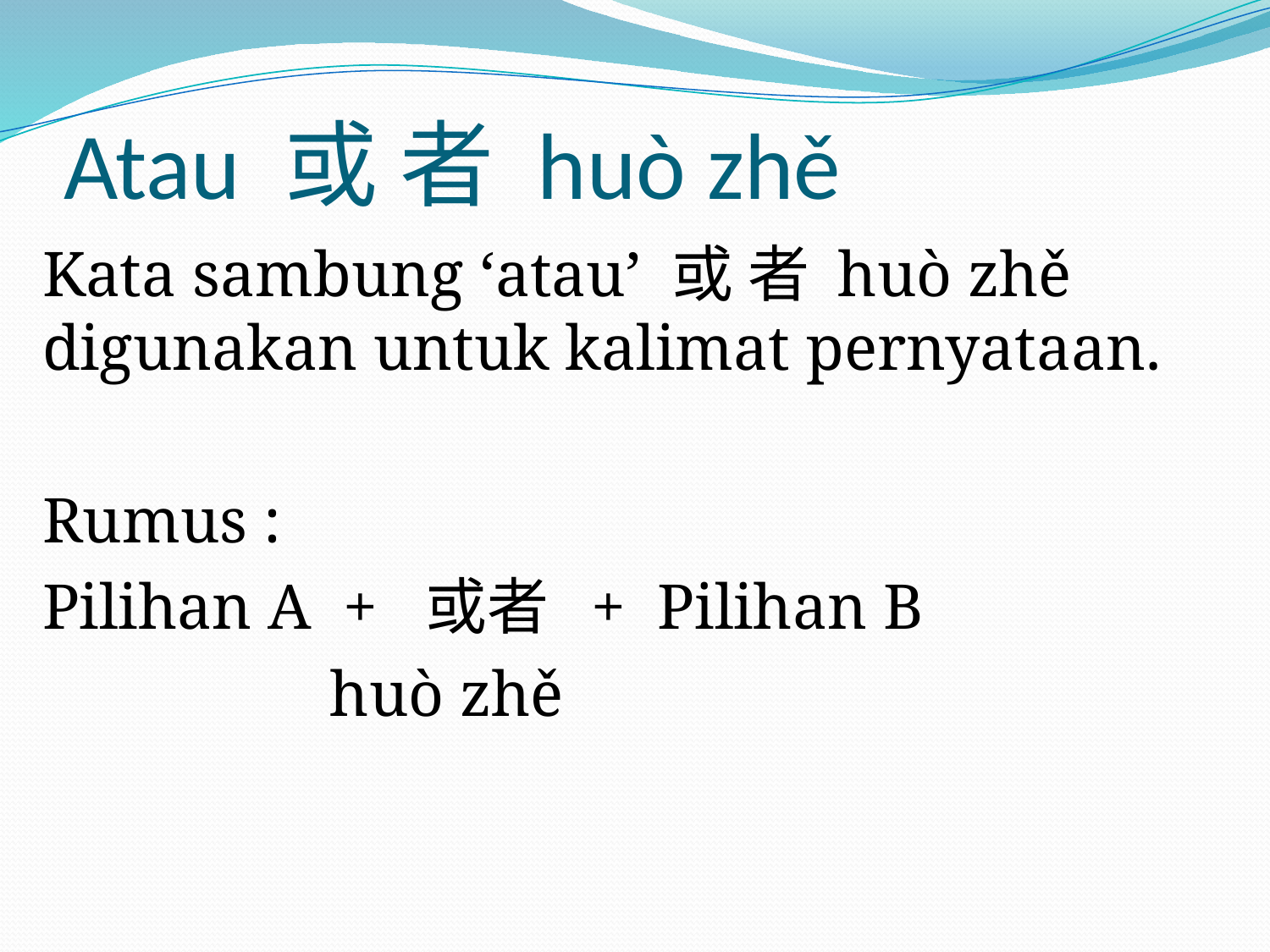

# Atau 或 者 huò zhě
Kata sambung ‘atau’ 或 者 huò zhě digunakan untuk kalimat pernyataan.

Rumus :
Pilihan A  +  或者  +  Pilihan B
	          huò zhě